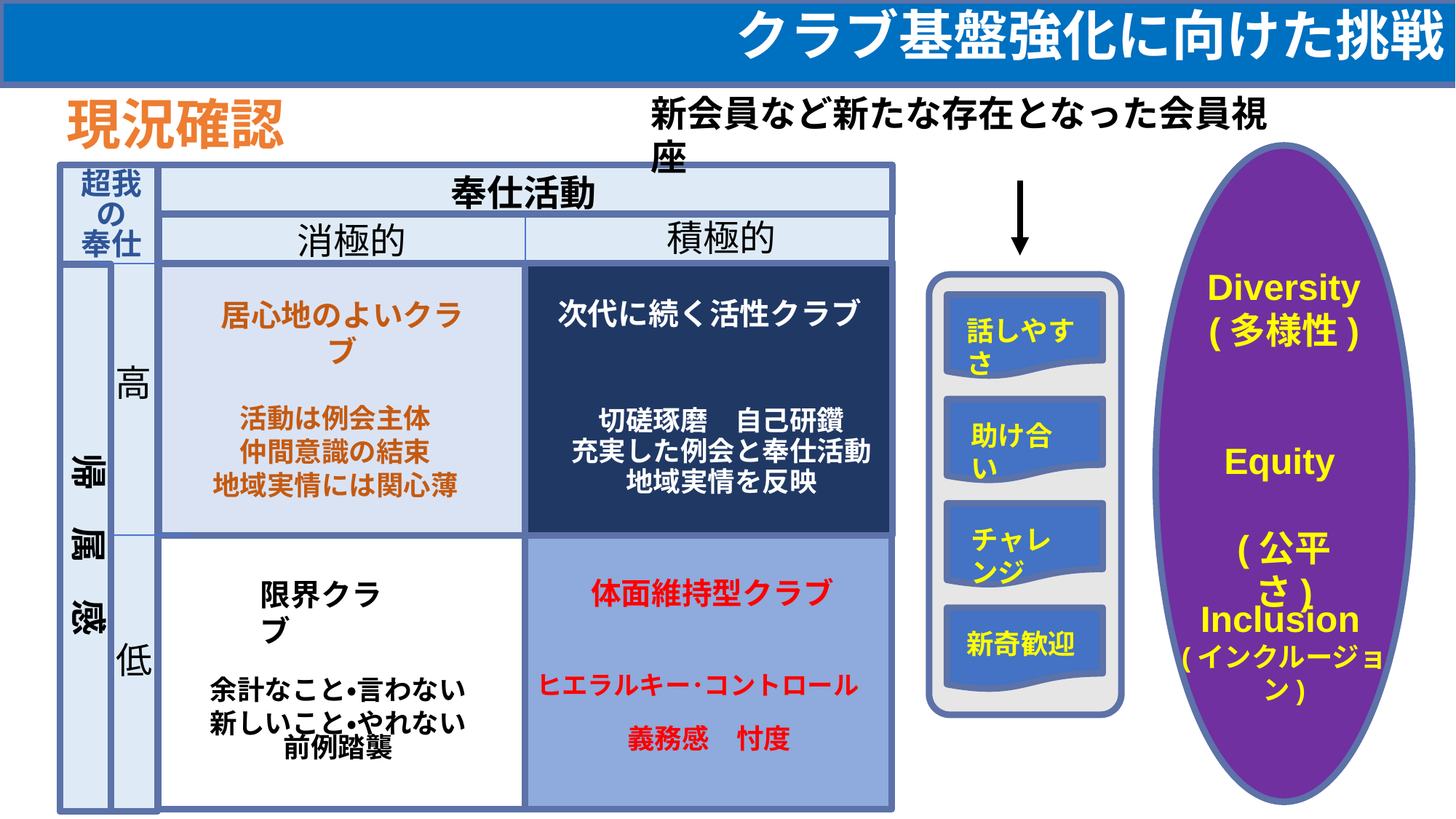

クラブ基盤強化に向けた挑戦
新会員など新たな存在となった会員視座
現況確認

Diversity
(多様性)
Equity
(公平さ)
Inclusion
(インクルージョン)
奉仕活動

積極的
消極的
高
帰　属　感
低
超我
の
奉仕

話しやすさ

助け合い

チャレンジ

新奇歓迎
次代に続く活性クラブ
切磋琢磨　自己研鑽
充実した例会と奉仕活動
地域実情を反映
居心地のよいクラブ
活動は例会主体
仲間意識の結束
地域実情には関心薄
体面維持型クラブ
ヒエラルキー･コントロール

義務感　忖度
限界クラブ
余計なこと・言わない
新しいこと・やれない
前例踏襲